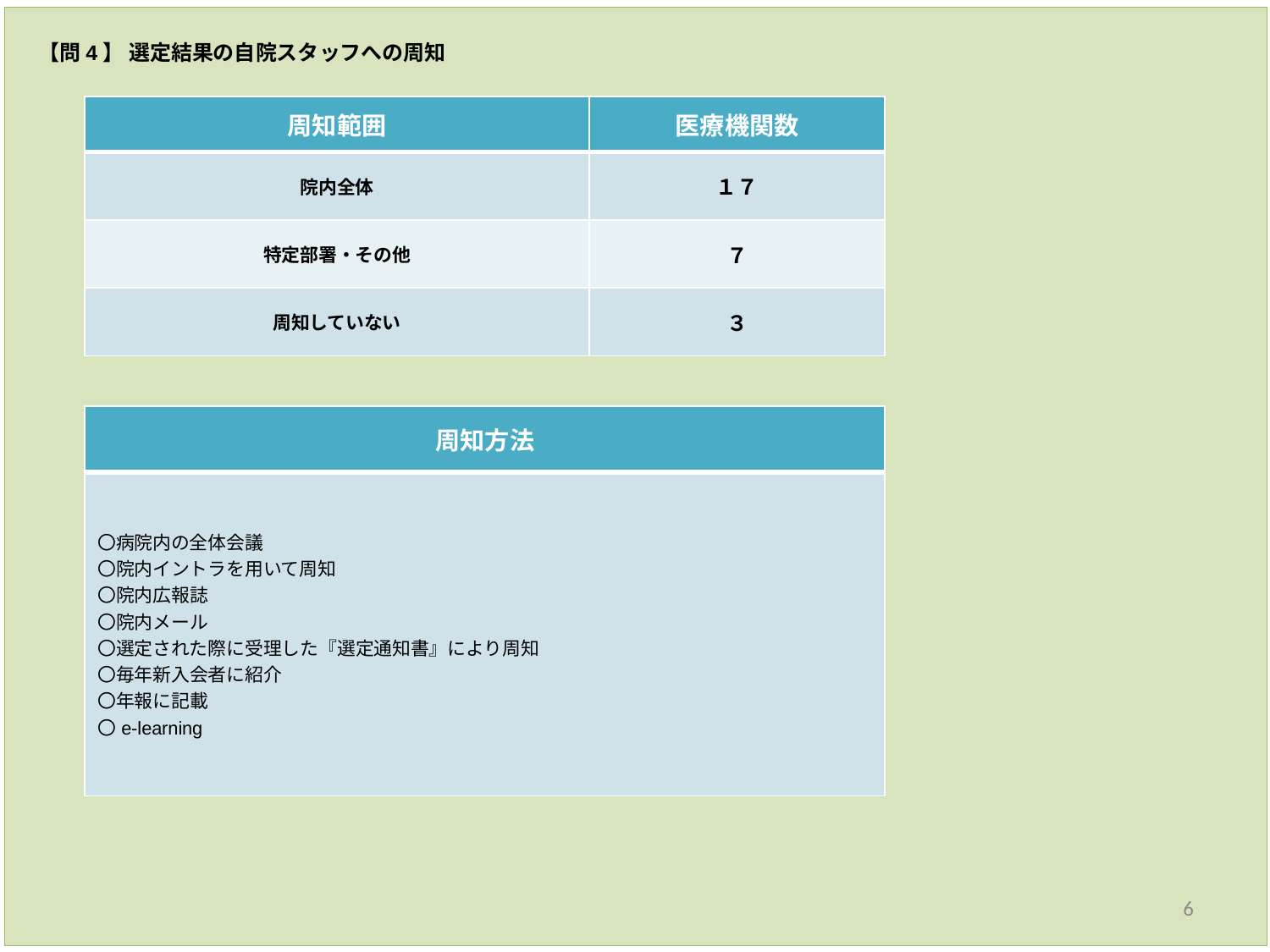

【問4】 選定結果の自院スタッフへの周知

| 周知範囲 | 医療機関数 |
| --- | --- |
| 院内全体 | １７ |
| 特定部署・その他 | ７ |
| 周知していない | ３ |
| 周知方法 |
| --- |
| 〇病院内の全体会議 〇院内イントラを用いて周知 〇院内広報誌 〇院内メール 〇選定された際に受理した『選定通知書』により周知 〇毎年新入会者に紹介 〇年報に記載 〇e-learning |
6